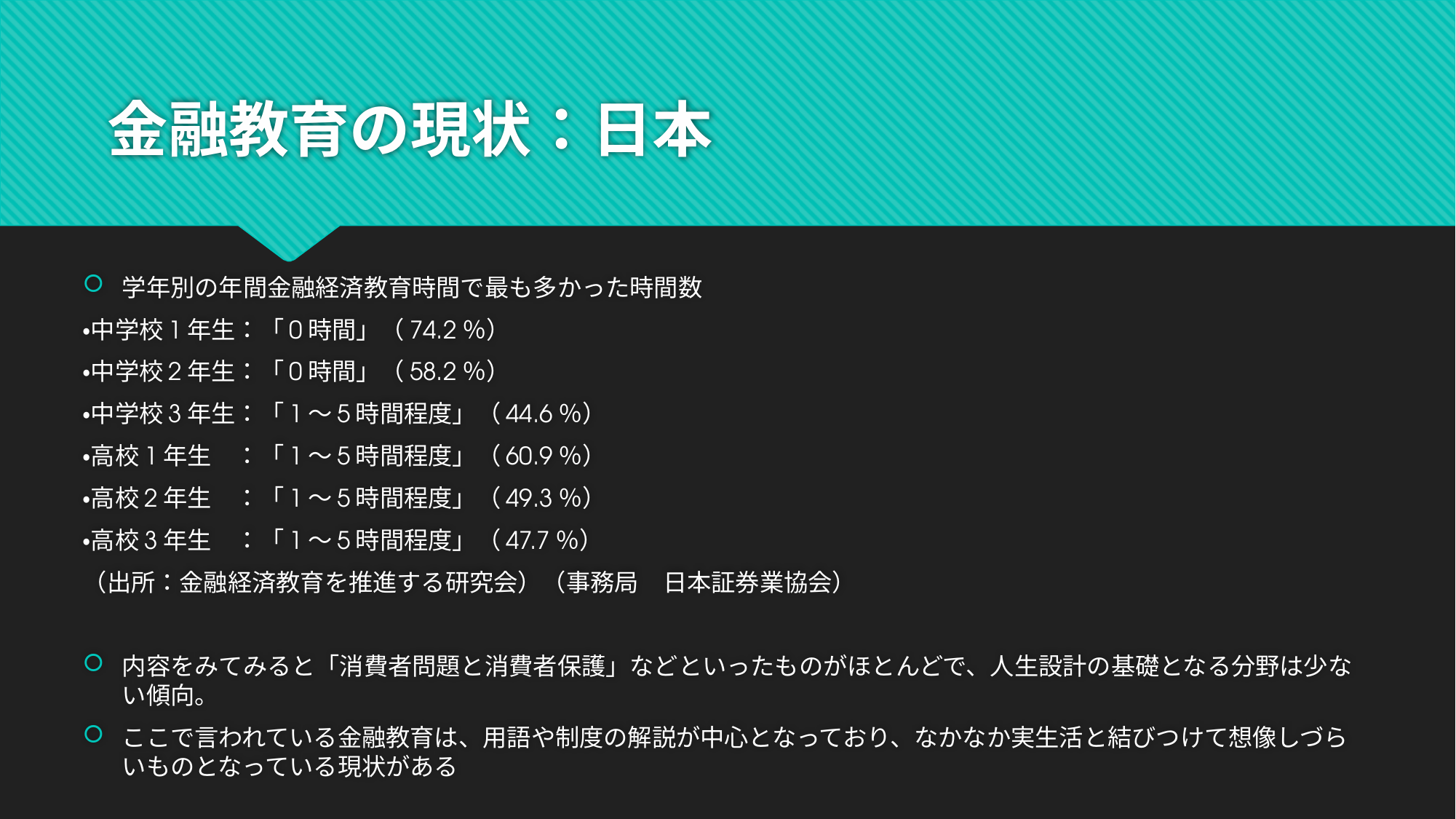

# 金融教育の現状：日本
学年別の年間金融経済教育時間で最も多かった時間数
・中学校1年生：「0時間」（74.2％）
・中学校2年生：「0時間」（58.2％）
・中学校3年生：「1～5時間程度」（44.6％）
・高校1年生 ：「1～5時間程度」（60.9％）
・高校2年生 ：「1～5時間程度」（49.3％）
・高校3年生 ：「1～5時間程度」（47.7％）
（出所：金融経済教育を推進する研究会）（事務局　日本証券業協会）

内容をみてみると「消費者問題と消費者保護」などといったものがほとんどで、人生設計の基礎となる分野は少ない傾向。
ここで言われている金融教育は、用語や制度の解説が中心となっており、なかなか実生活と結びつけて想像しづらいものとなっている現状がある